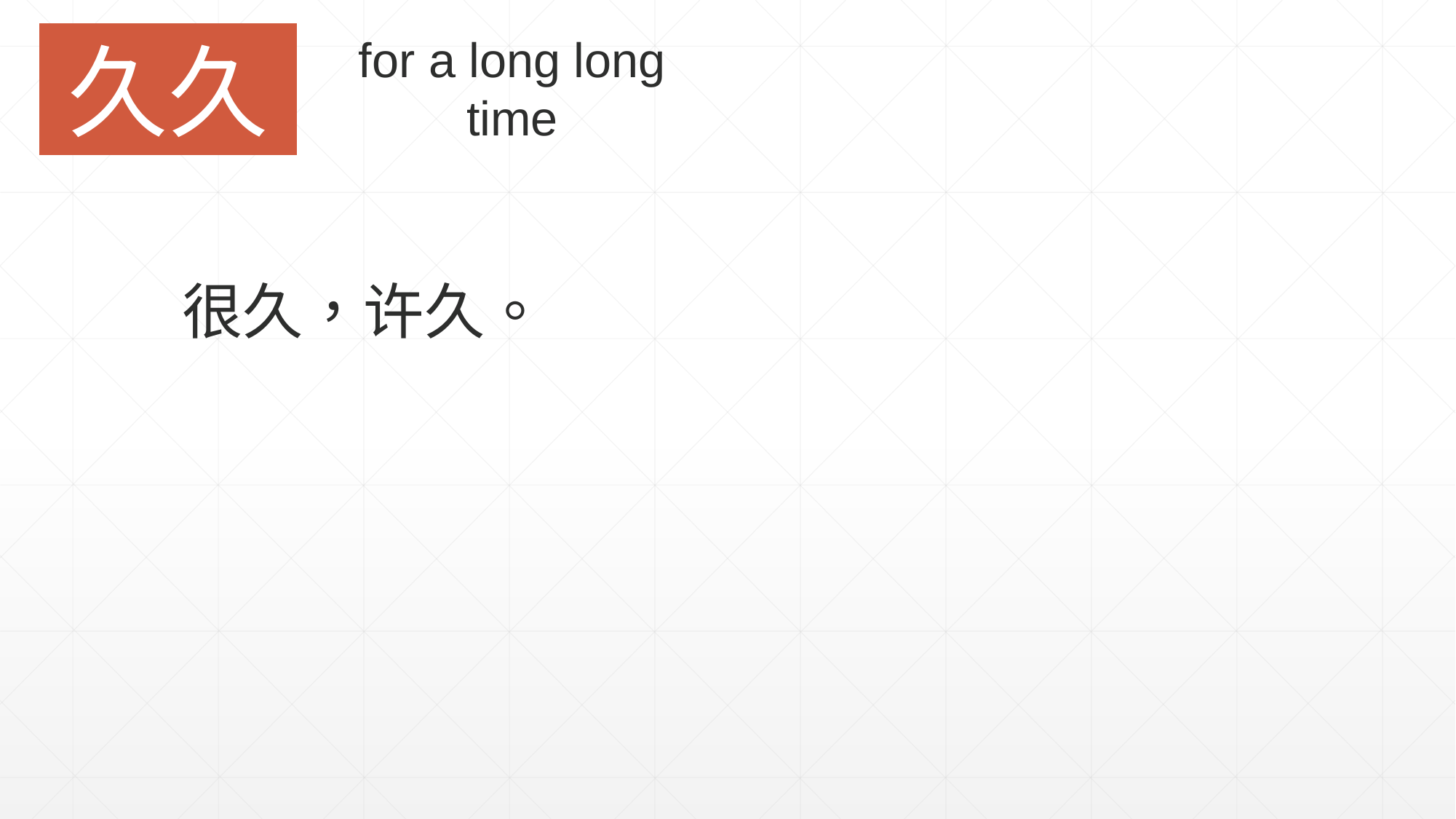

久久
for a long long time
很久，许久。